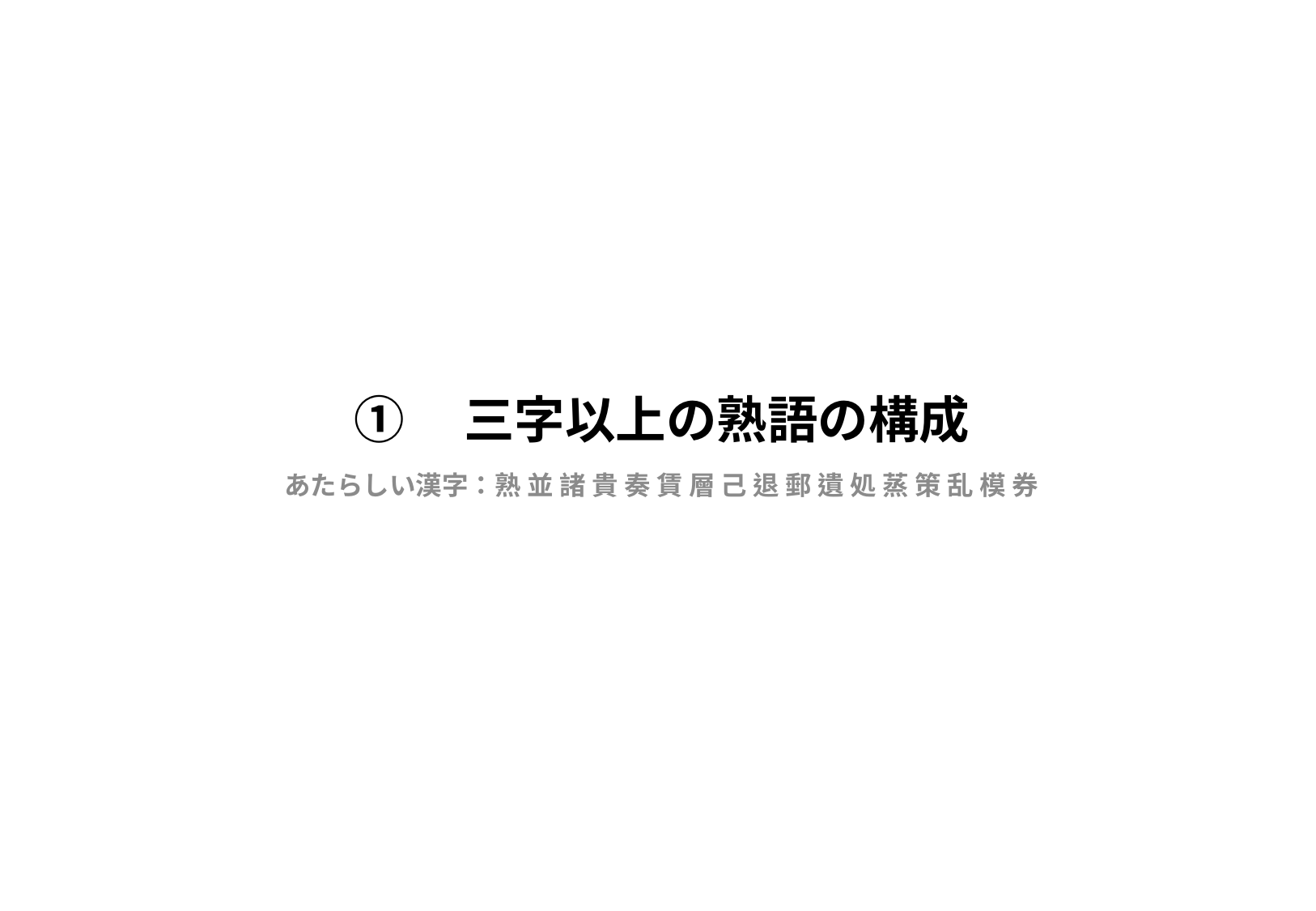

# ①　三字以上の熟語の構成
あたらしい漢字：熟 並 諸 貴 奏 賃 層 己 退 郵 遺 処 蒸 策 乱 模 券